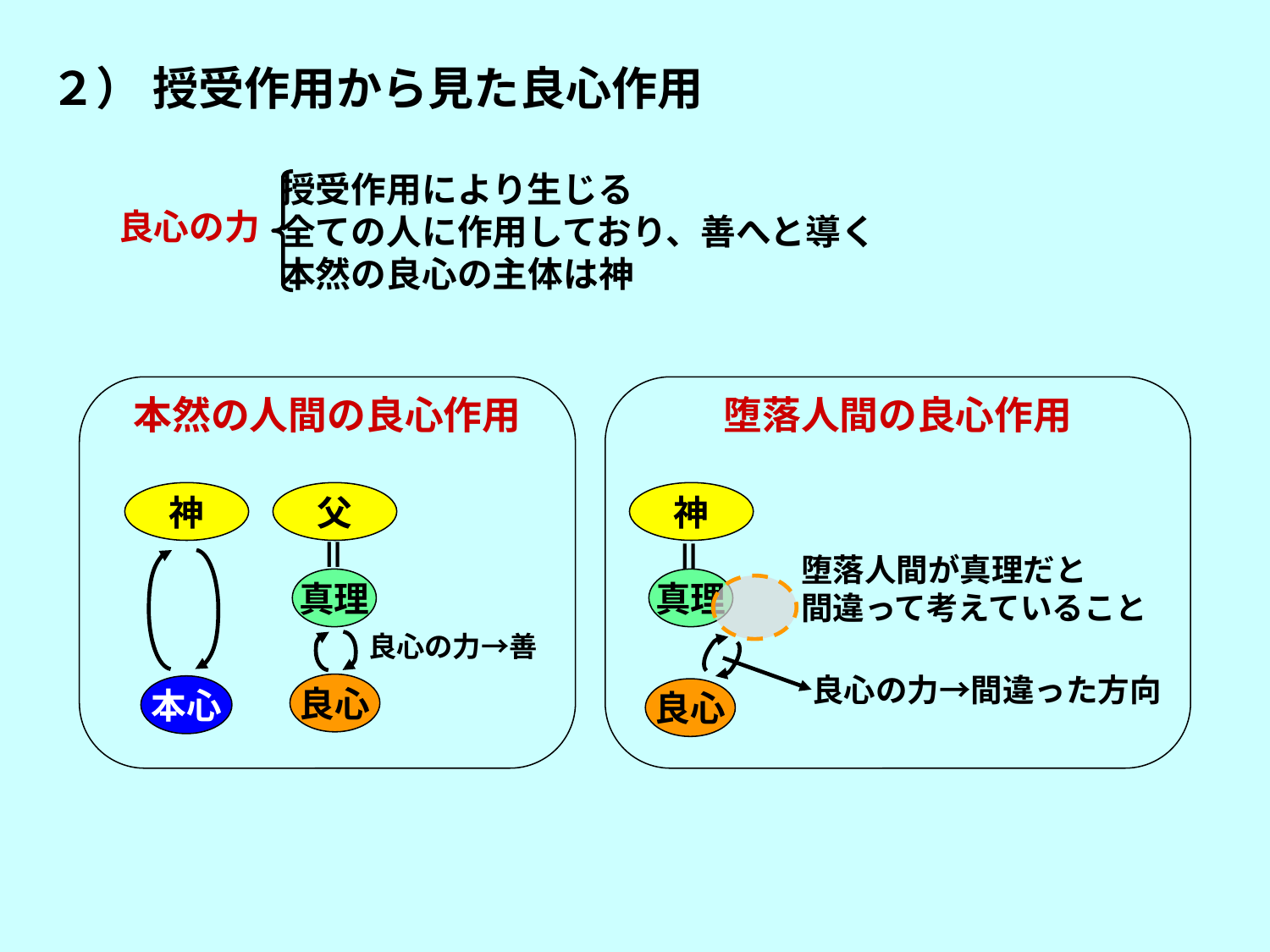

２） 授受作用から見た良心作用
授受作用により生じる
全ての人に作用しており、善へと導く
本然の良心の主体は神

良心の力

本然の人間の良心作用
堕落人間の良心作用
神
父
神
＝
＝
堕落人間が真理だと
間違って考えていること

真理
真理

良心の力→善

良心の力→間違った方向
良心
本心
良心